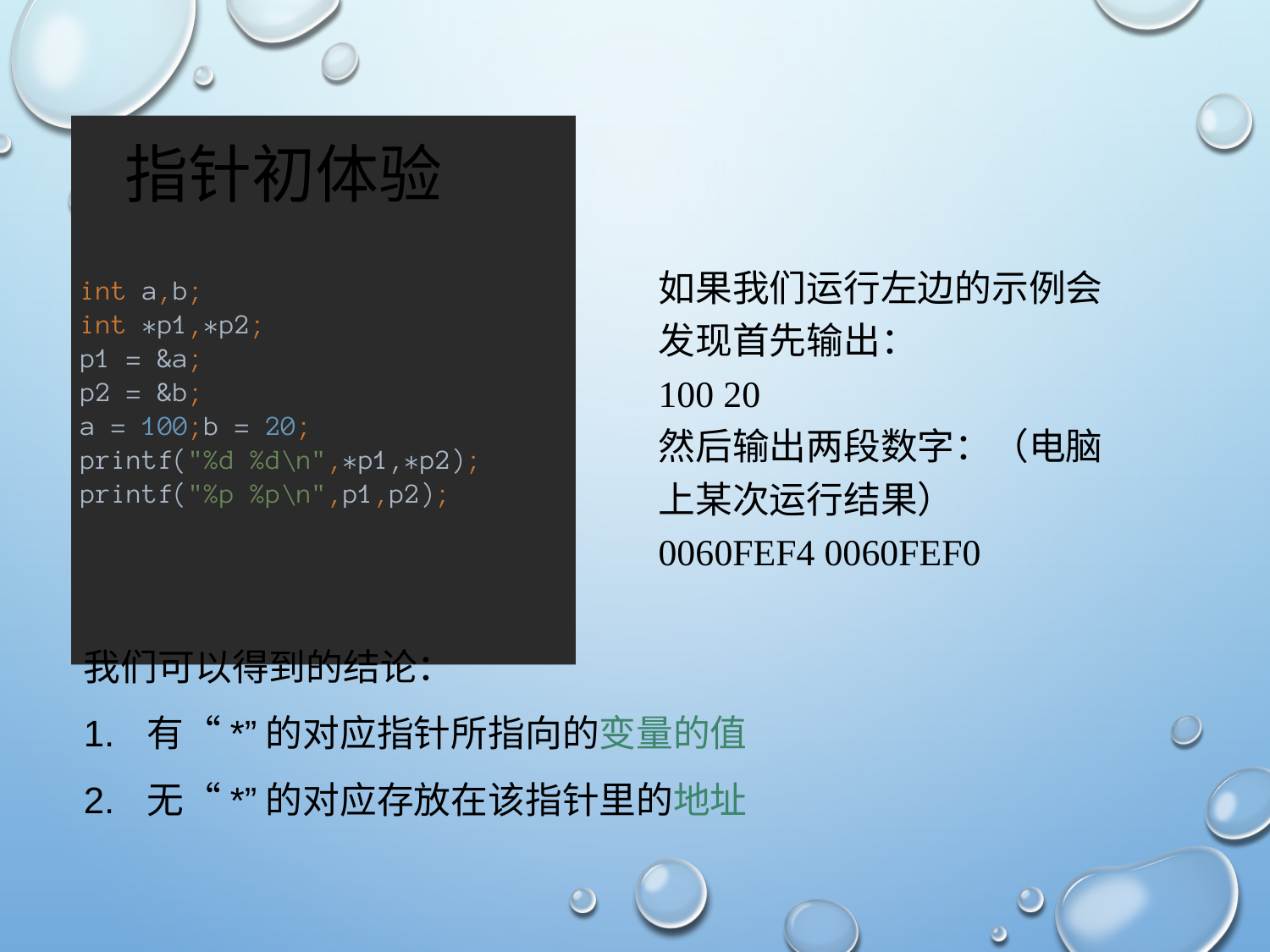

指针初体验
如果我们运行左边的示例会发现首先输出：
100 20
然后输出两段数字：（电脑上某次运行结果）
0060FEF4 0060FEF0
int a,b;
int *p1,*p2;
p1 = &a;
p2 = &b;
a = 100;b = 20;
printf("%d %d\n",*p1,*p2);
printf("%p %p\n",p1,p2);
我们可以得到的结论：
有“*”的对应指针所指向的变量的值
无“*”的对应存放在该指针里的地址